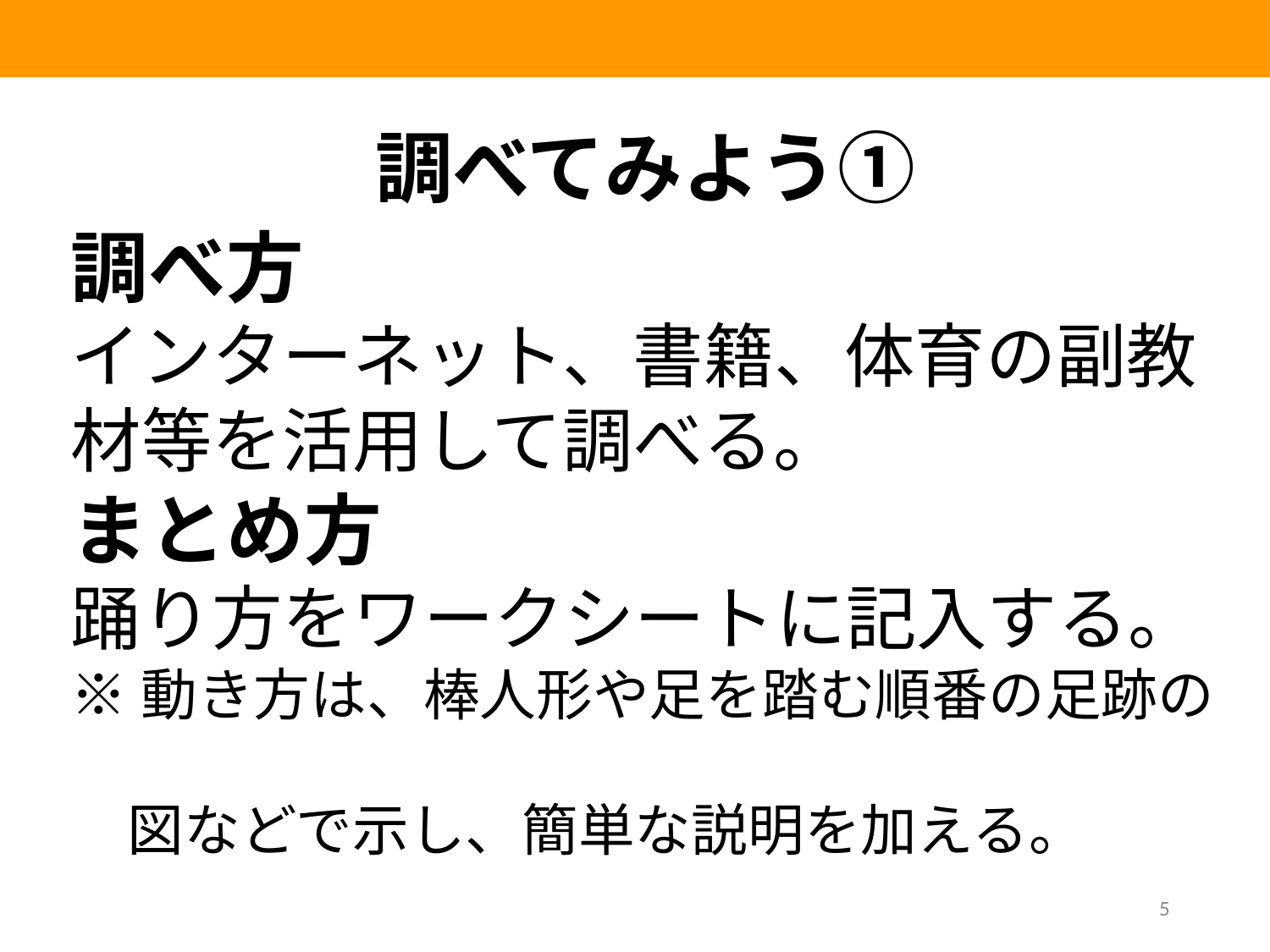

調べてみよう①
調べ方
インターネット、書籍、体育の副教材等を活用して調べる。
まとめ方
踊り方をワークシートに記入する。
※動き方は、棒人形や足を踏む順番の足跡の
　図などで示し、簡単な説明を加える。
5